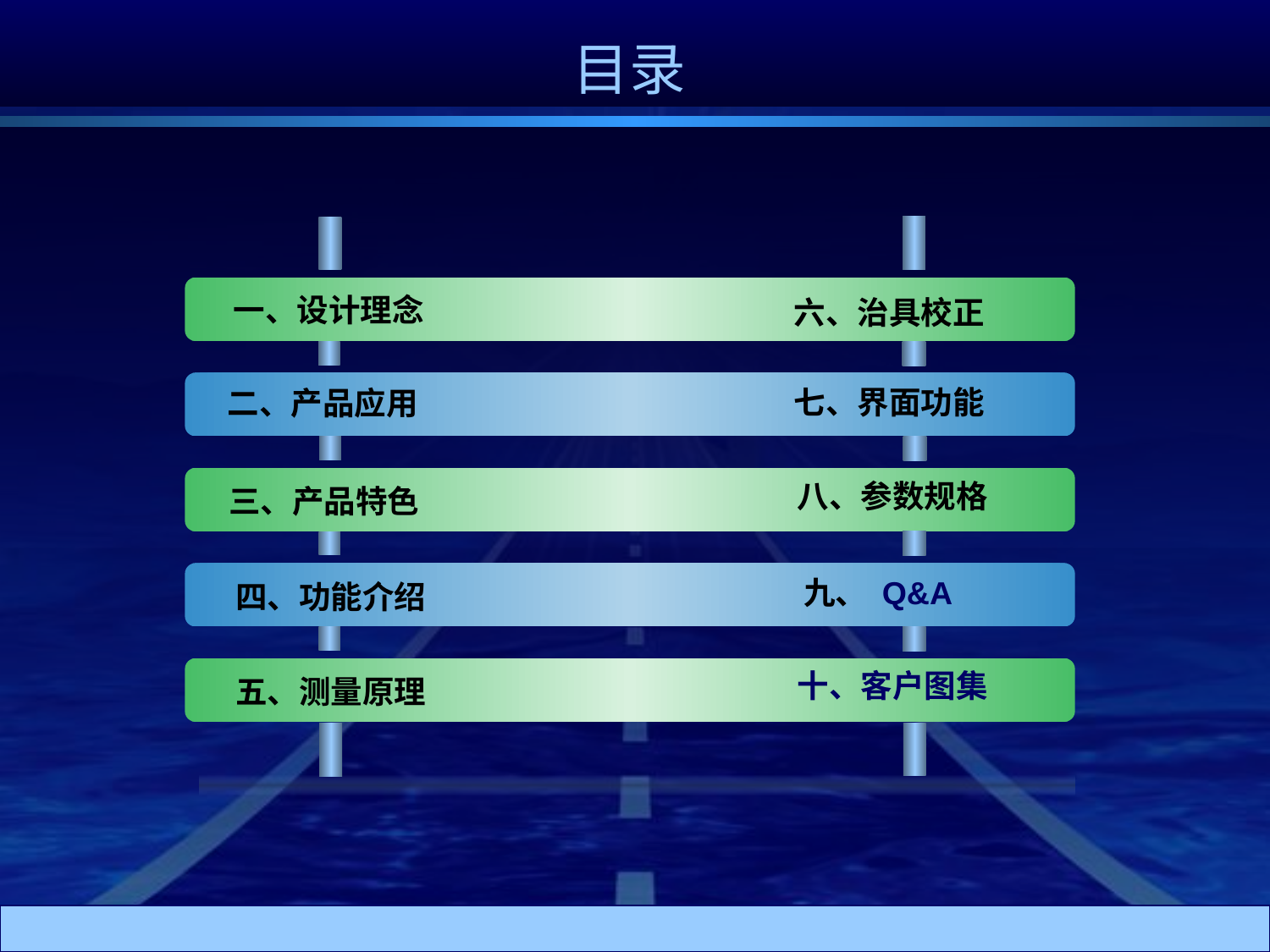

# 目录

一、设计理念

二、产品应用

三、产品特色

四、功能介绍

五、测量原理

六、治具校正
七、界面功能
八、参数规格
九、 Q&A
十、客户图集